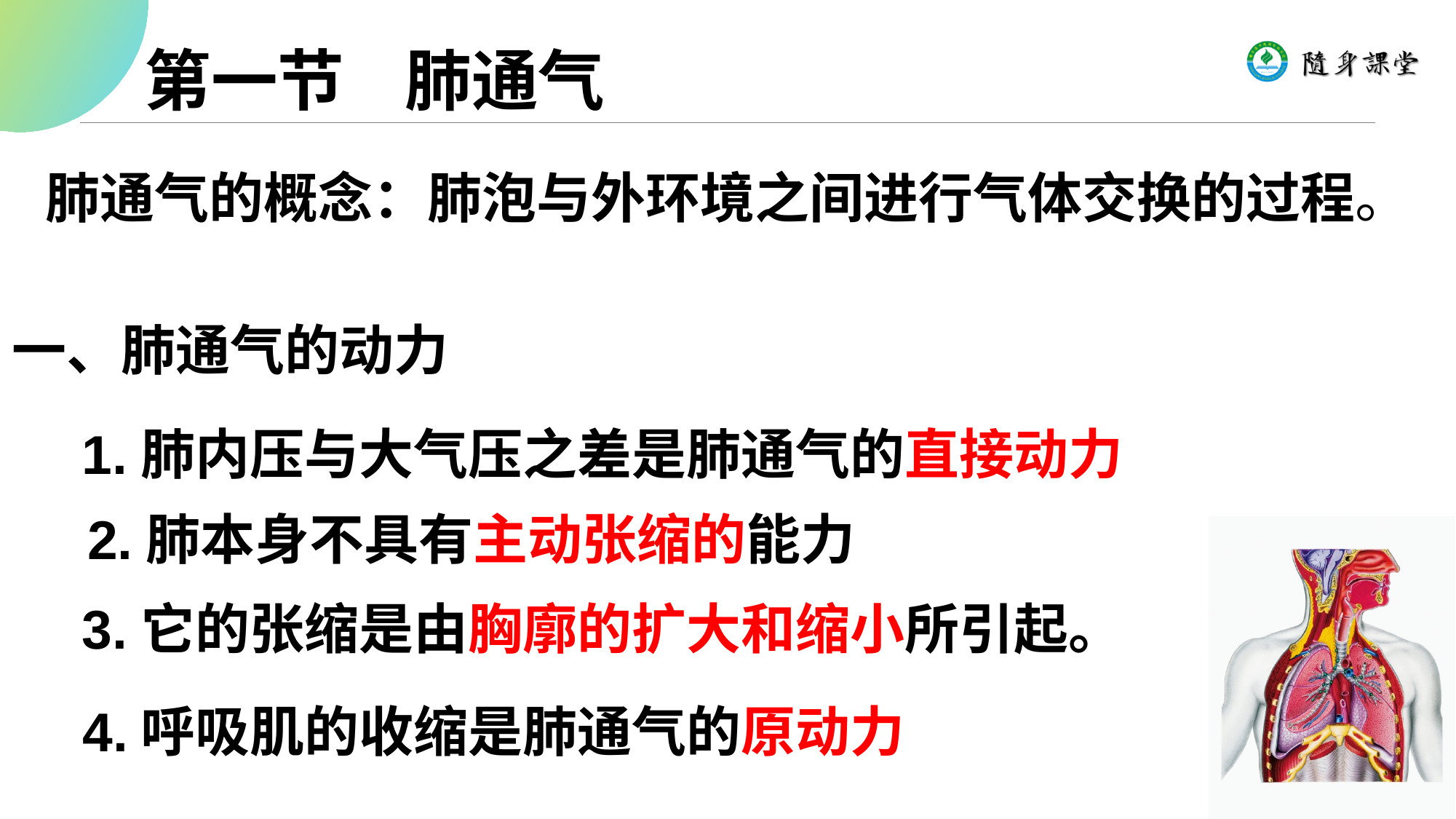

第一节    肺通气
肺通气的概念：肺泡与外环境之间进行气体交换的过程。

一、肺通气的动力
1.肺内压与大气压之差是肺通气的直接动力
2.肺本身不具有主动张缩的能力
3.它的张缩是由胸廓的扩大和缩小所引起。
4.呼吸肌的收缩是肺通气的原动力